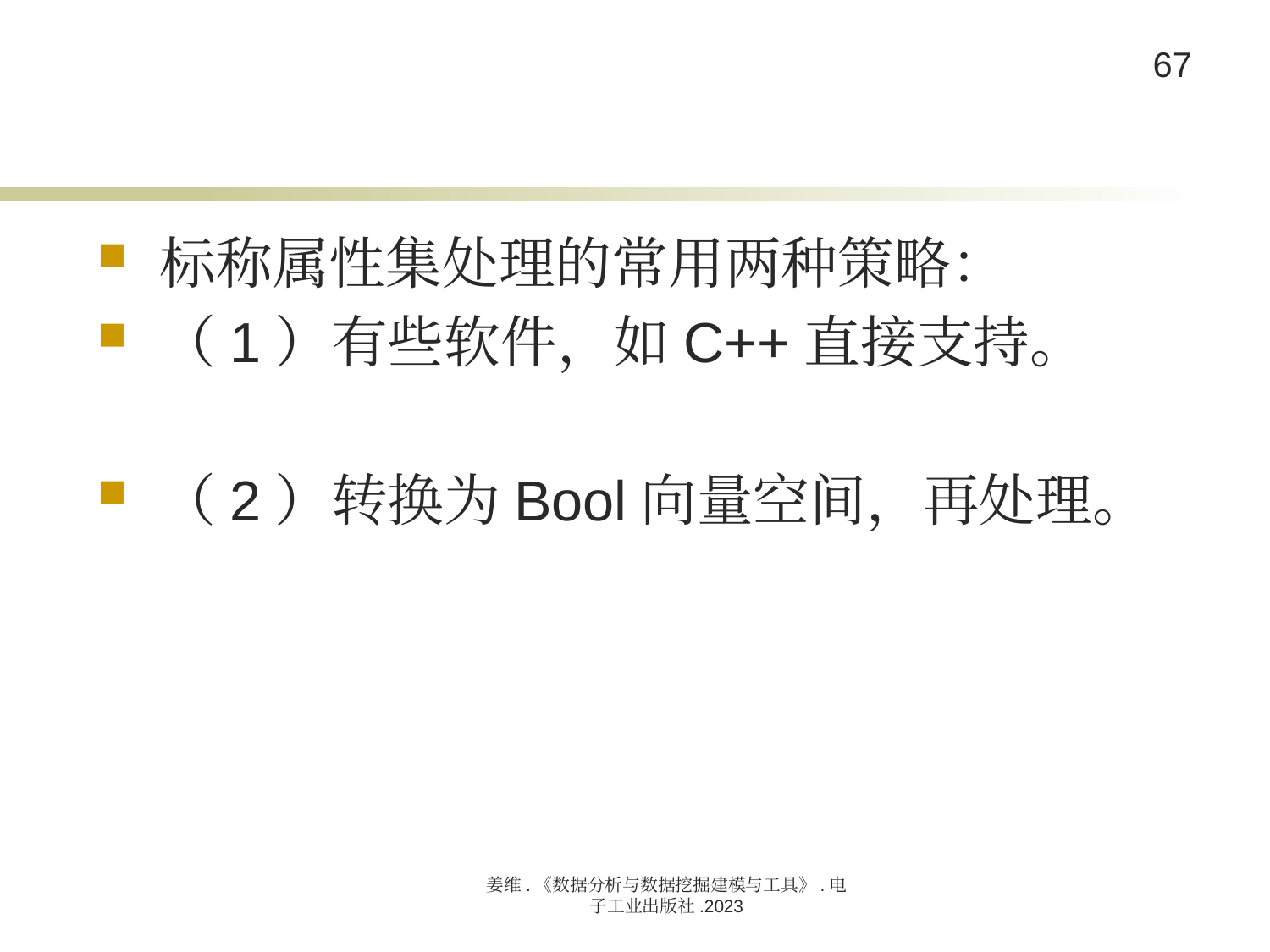

#
标称属性集处理的常用两种策略：
（1）有些软件，如C++直接支持。

（2）转换为Bool向量空间，再处理。
姜维.《数据分析与数据挖掘建模与工具》.电子工业出版社.2023